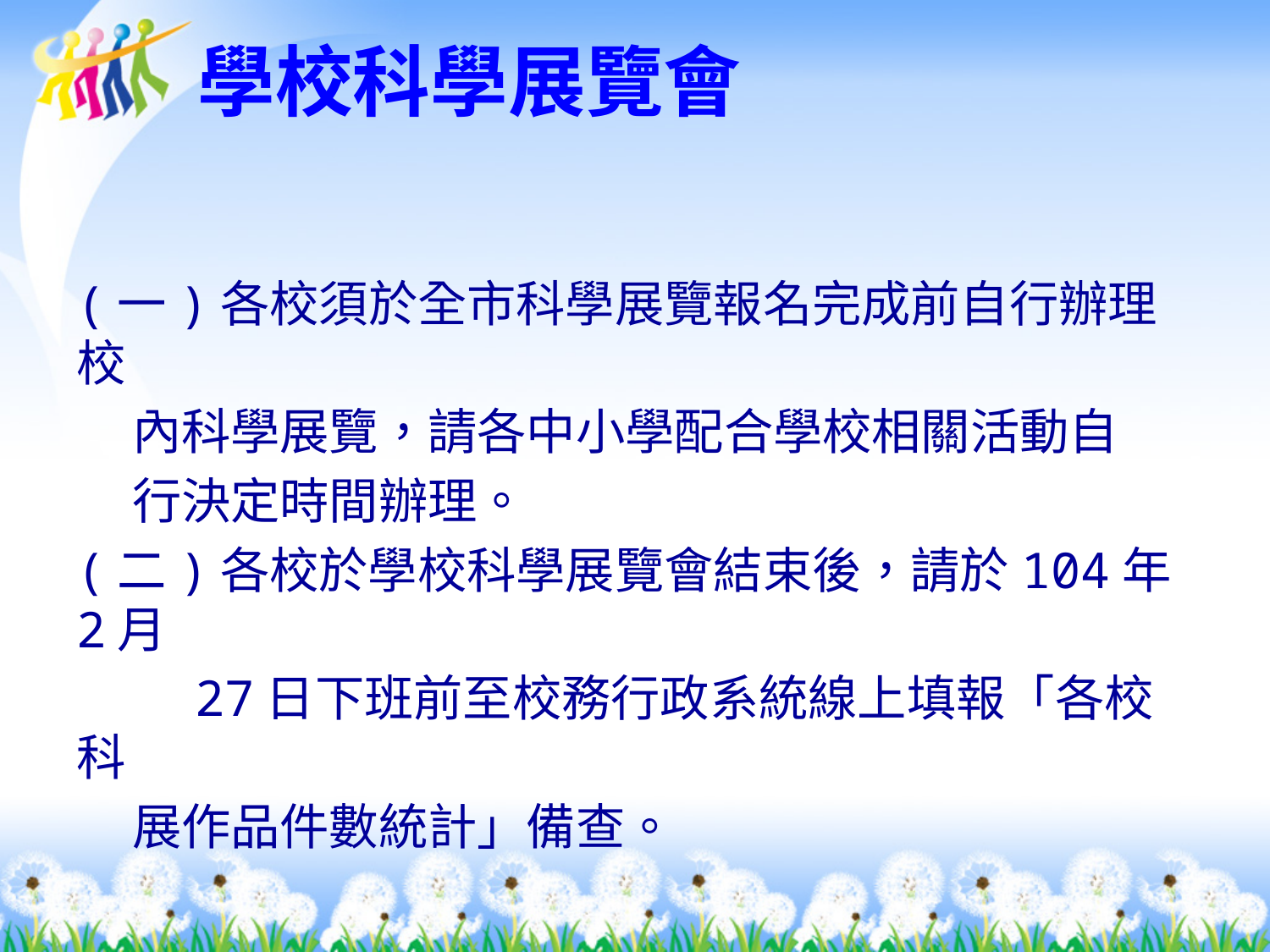

學校科學展覽會
(一)各校須於全市科學展覽報名完成前自行辦理校
    內科學展覽，請各中小學配合學校相關活動自
    行決定時間辦理。
(二)各校於學校科學展覽會結束後，請於104年2月
    27日下班前至校務行政系統線上填報「各校科
    展作品件數統計」備查。